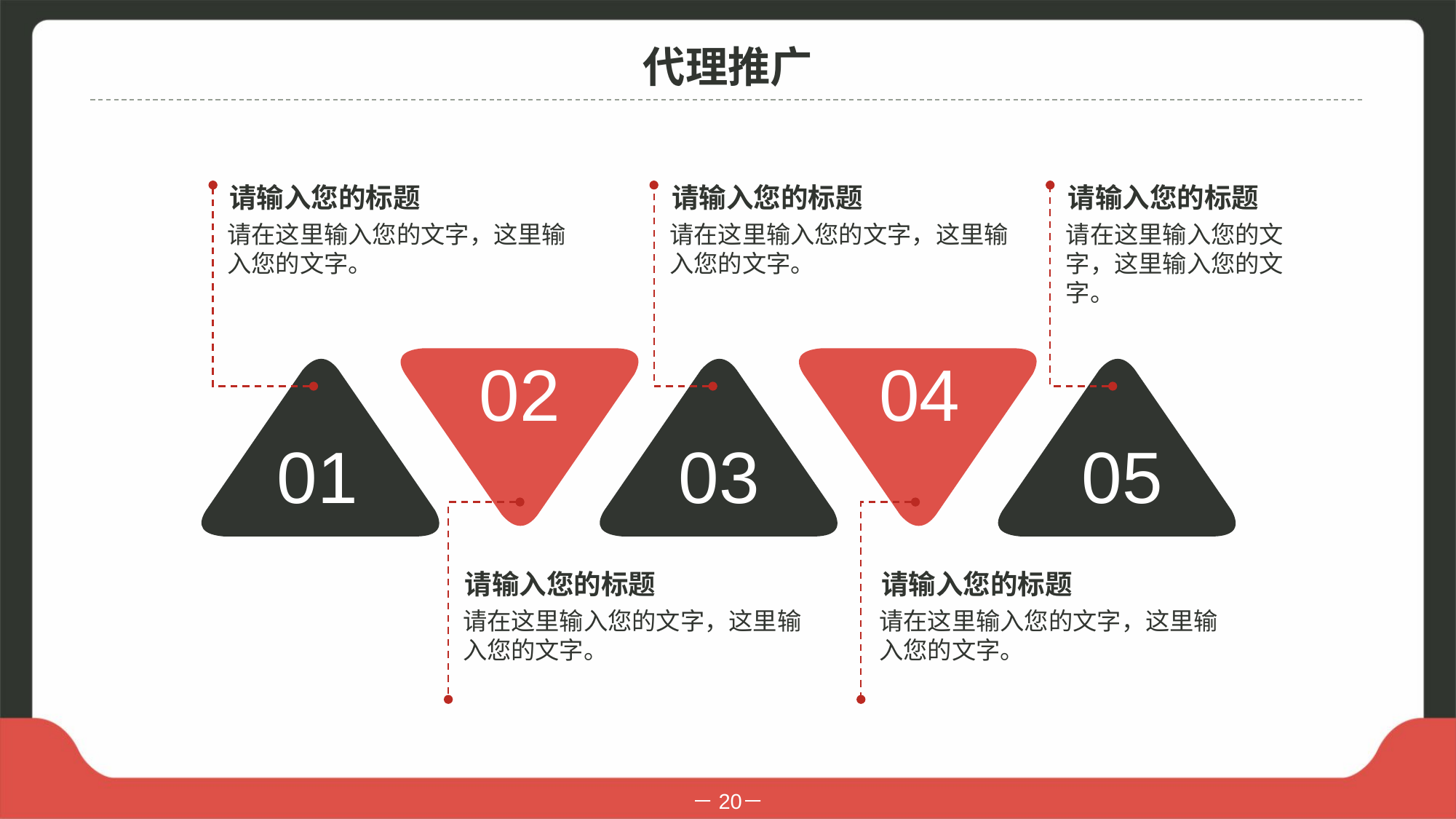

代理推广
请输入您的标题
请输入您的标题
请输入您的标题

请在这里输入您的文字，这里输入您的文字。
请在这里输入您的文字，这里输入您的文字。
请在这里输入您的文字，这里输入您的文字。
02
04

01
03
05

请输入您的标题
请输入您的标题
请在这里输入您的文字，这里输入您的文字。
请在这里输入您的文字，这里输入您的文字。